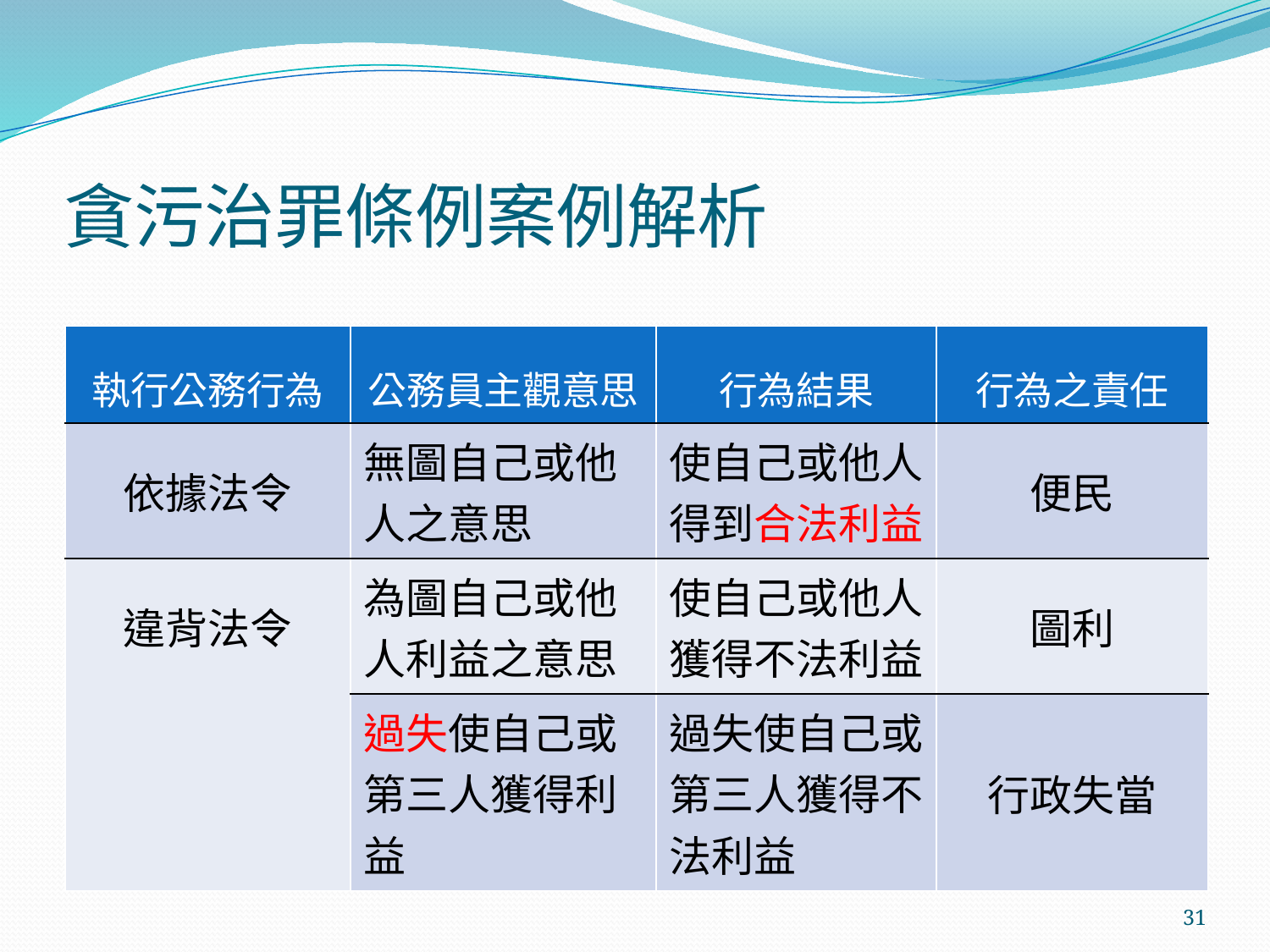

# 貪污治罪條例案例解析
| 執行公務行為 | 公務員主觀意思 | 行為結果 | 行為之責任 |
| --- | --- | --- | --- |
| 依據法令 | 無圖自己或他人之意思 | 使自己或他人得到合法利益 | 便民 |
| 違背法令 | 為圖自己或他人利益之意思 | 使自己或他人獲得不法利益 | 圖利 |
|  | 過失使自己或第三人獲得利益 | 過失使自己或第三人獲得不法利益 | 行政失當 |
31